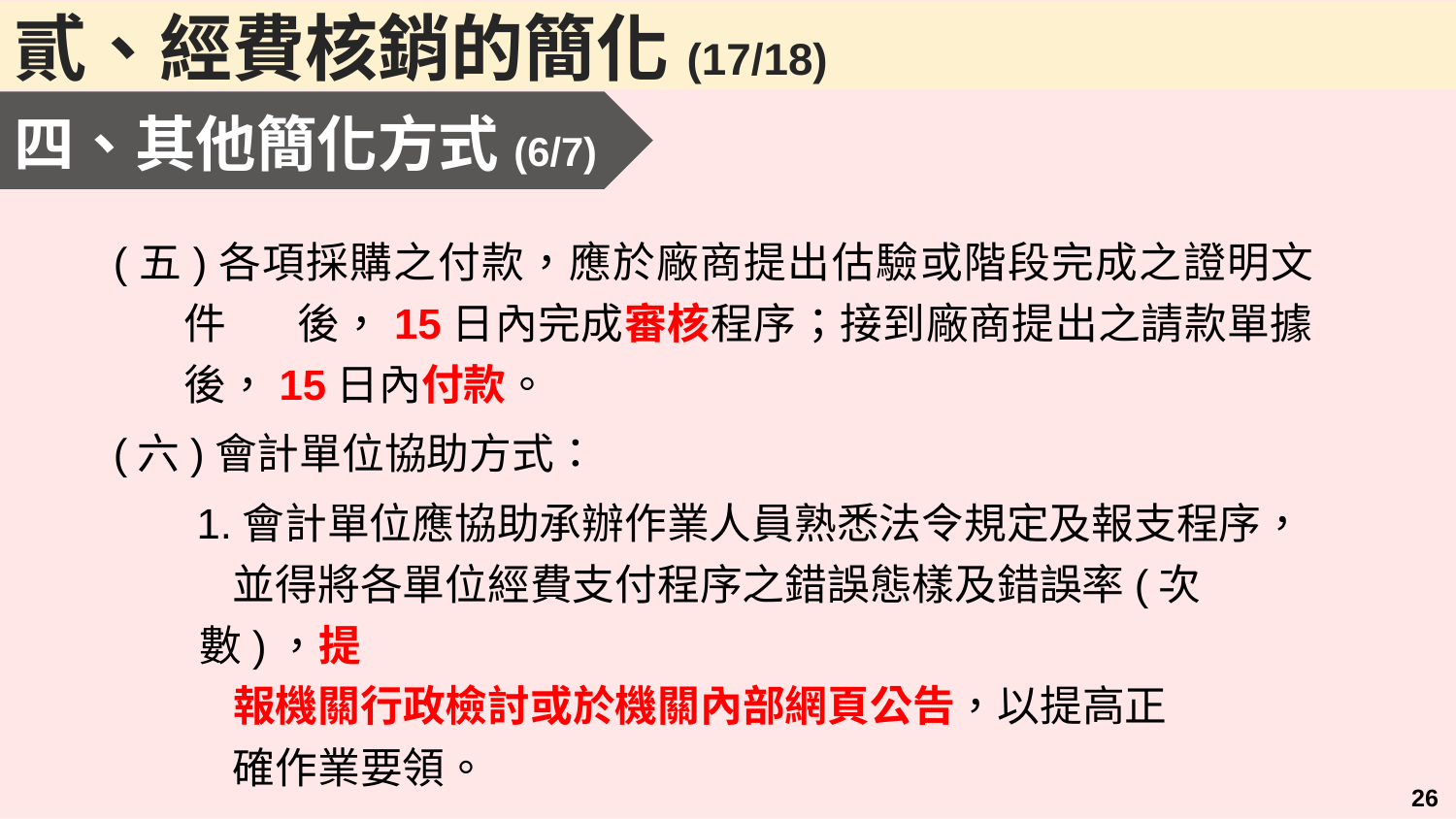

貳、經費核銷的簡化(17/18)

四、其他簡化方式(6/7)
(五)各項採購之付款，應於廠商提出估驗或階段完成之證明文件       後，15日內完成審核程序；接到廠商提出之請款單據後，15日內付款。
(六)會計單位協助方式：
       1.會計單位應協助承辦作業人員熟悉法令規定及報支程序，
 並得將各單位經費支付程序之錯誤態樣及錯誤率(次數)，提
 報機關行政檢討或於機關內部網頁公告，以提高正
 確作業要領。
26